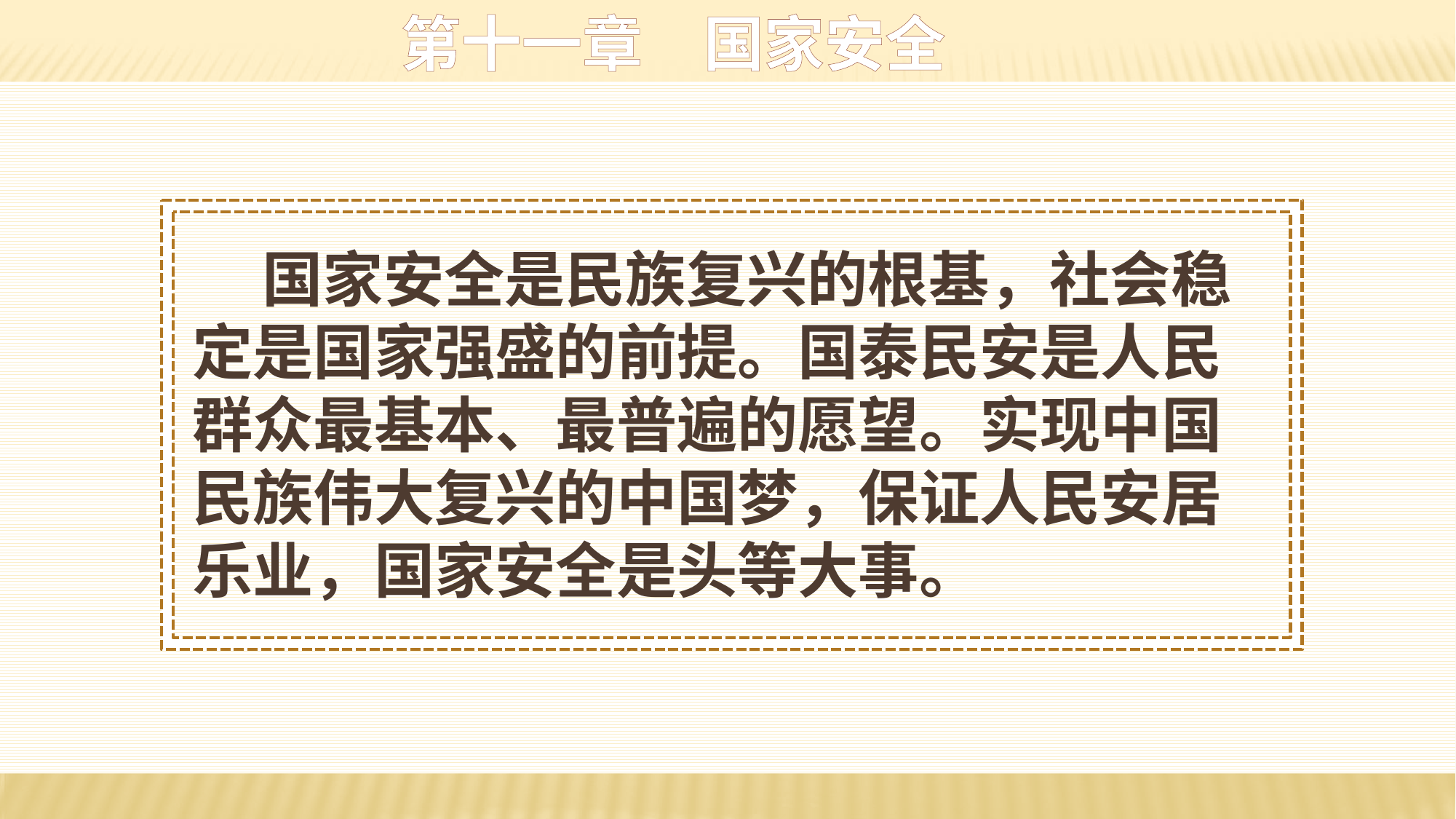

第十一章 国家安全

    国家安全是民族复兴的根基，社会稳定是国家强盛的前提。国泰民安是人民群众最基本、最普遍的愿望。实现中国民族伟大复兴的中国梦，保证人民安居乐业，国家安全是头等大事。